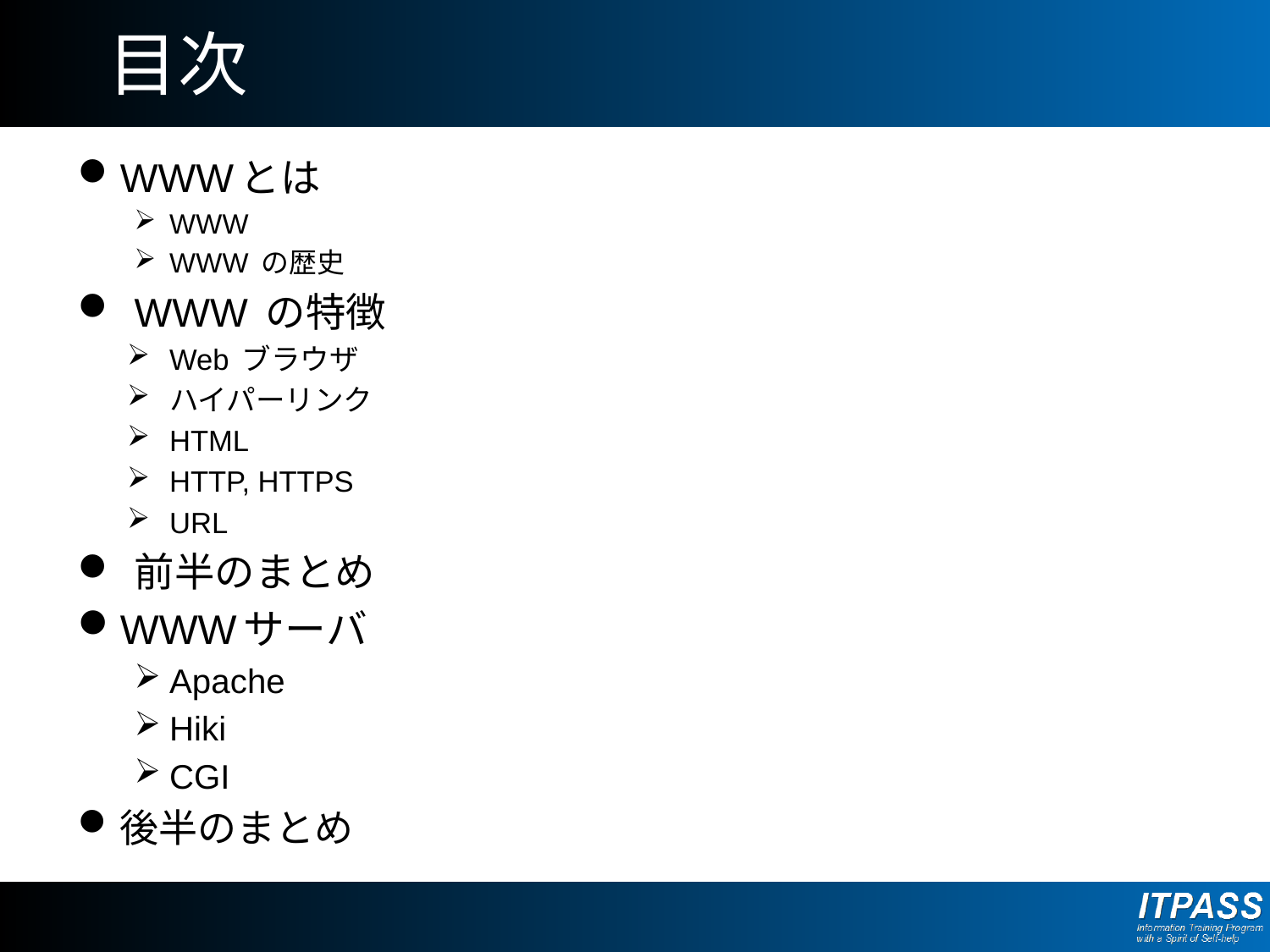

# 目次
WWWとは
WWW
WWW の歴史
WWW の特徴
Web ブラウザ
ハイパーリンク
HTML
HTTP, HTTPS
URL
前半のまとめ
WWWサーバ
Apache
Hiki
CGI
後半のまとめ